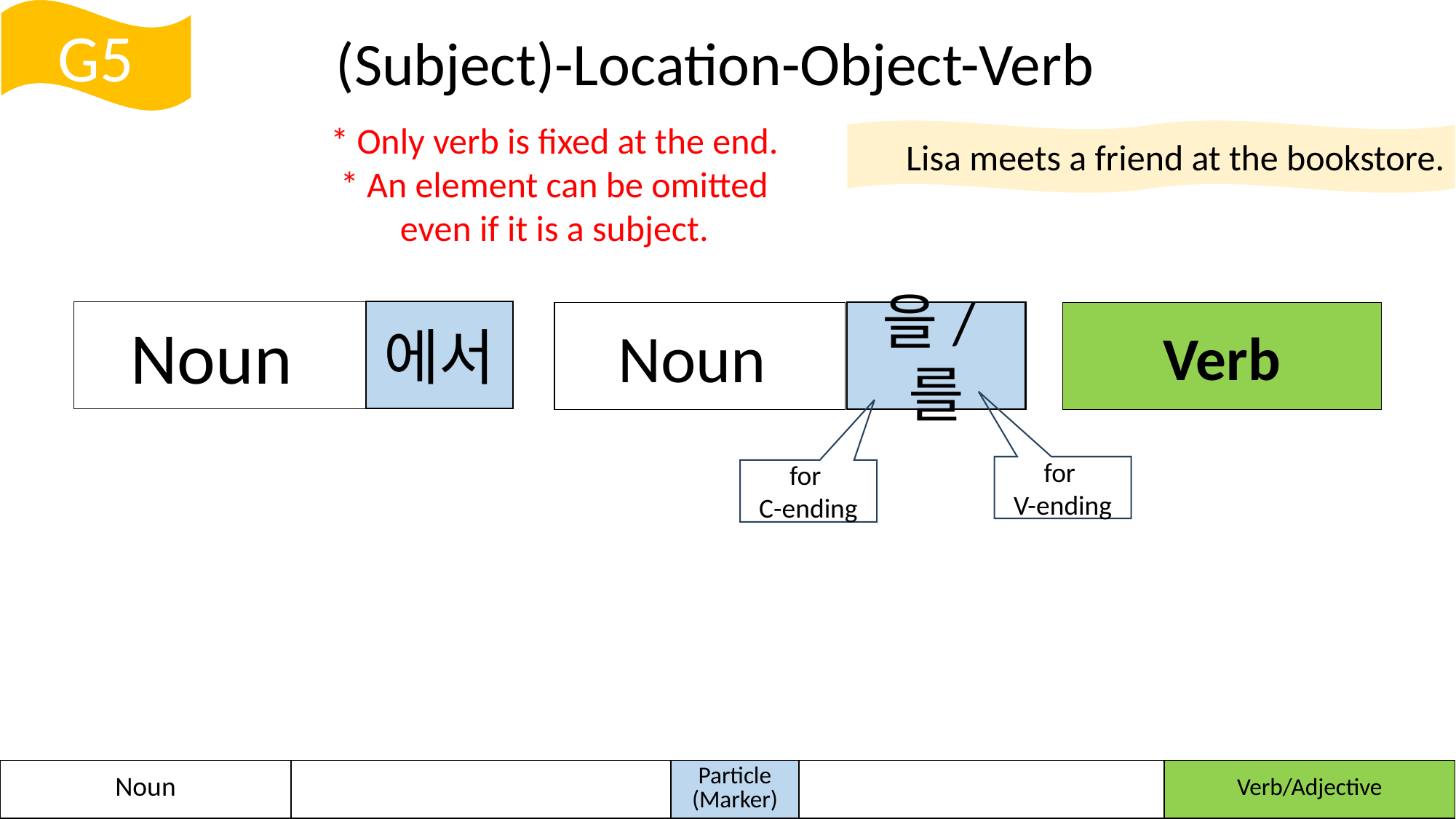

G5
(Subject)-Location-Object-Verb
* Only verb is fixed at the end.
* An element can be omitted even if it is a subject.
Lisa meets a friend at the bookstore.
Noun
에서
Noun
을/를
Verb
for
V-ending
for
C-ending
| Noun |  | Particle (Marker) |  | Verb/Adjective |
| --- | --- | --- | --- | --- |